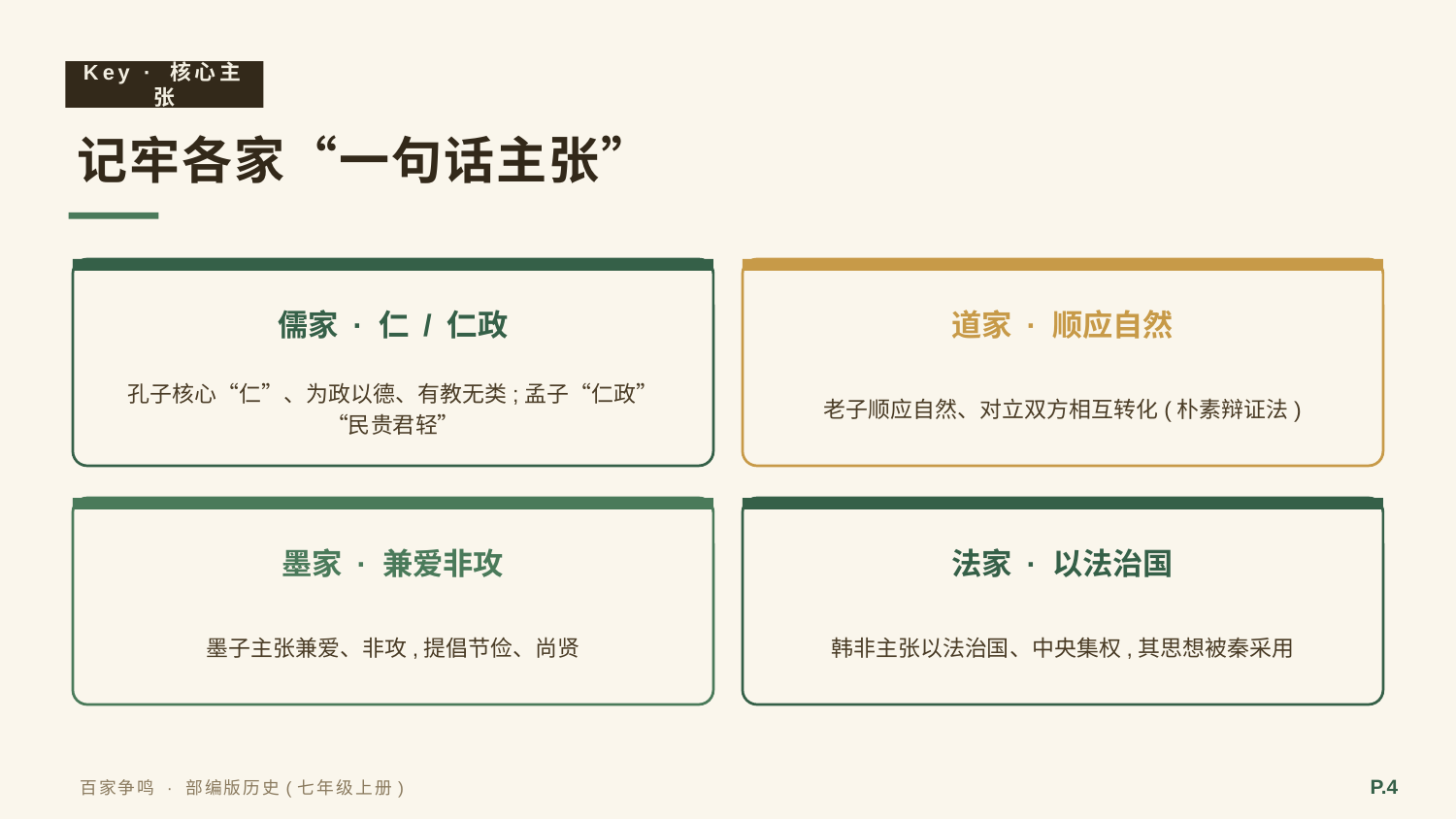

Key · 核心主张

记牢各家“一句话主张”

儒家 · 仁 / 仁政
道家 · 顺应自然
孔子核心“仁”、为政以德、有教无类;孟子“仁政”“民贵君轻”
老子顺应自然、对立双方相互转化(朴素辩证法)

墨家 · 兼爱非攻
法家 · 以法治国
墨子主张兼爱、非攻,提倡节俭、尚贤
韩非主张以法治国、中央集权,其思想被秦采用
P.4
百家争鸣 · 部编版历史(七年级上册)